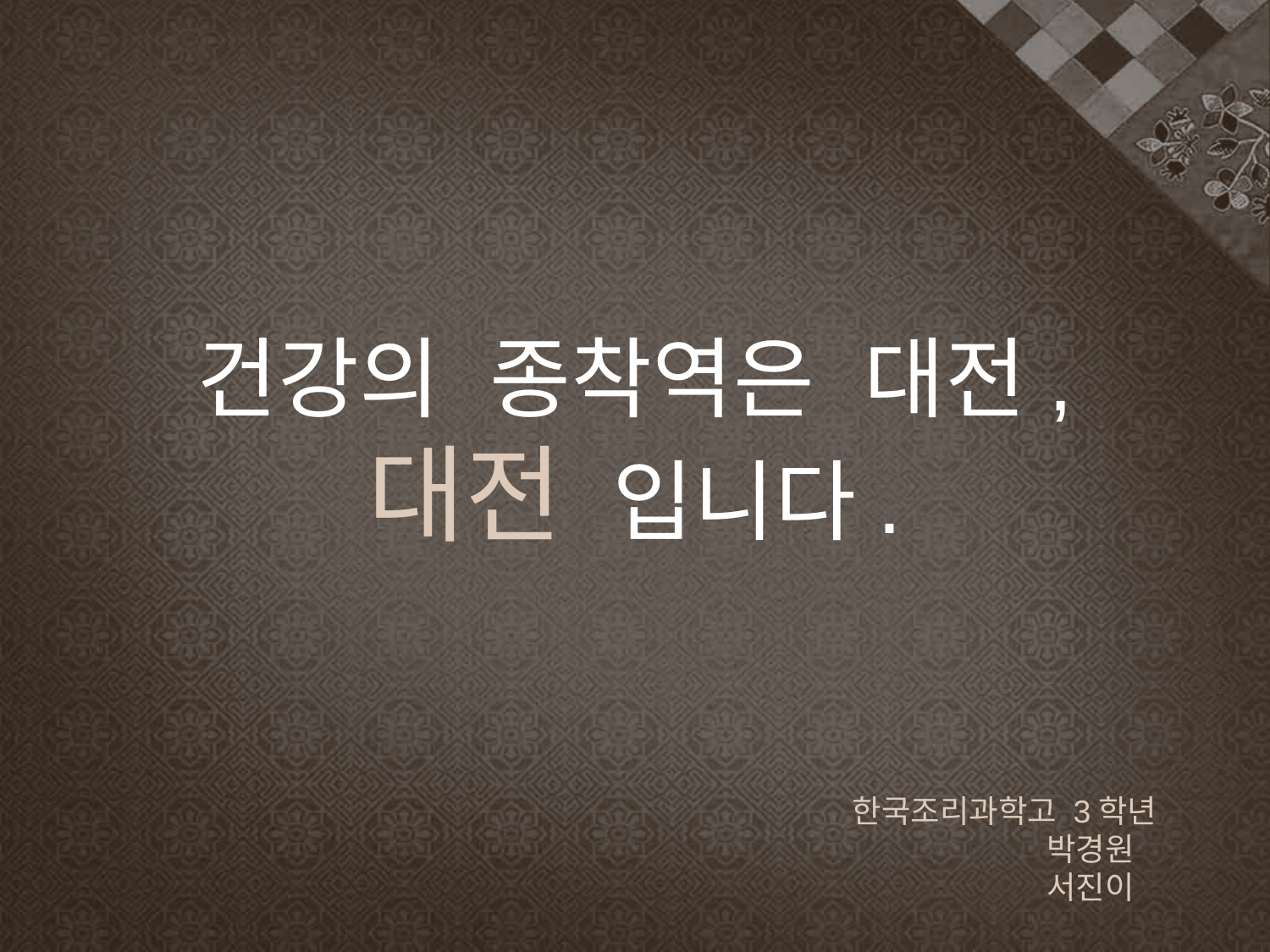

건강의  종착역은  대전,
대전  입니다.

한국조리과학고 3학년
                     박경원
                     서진이